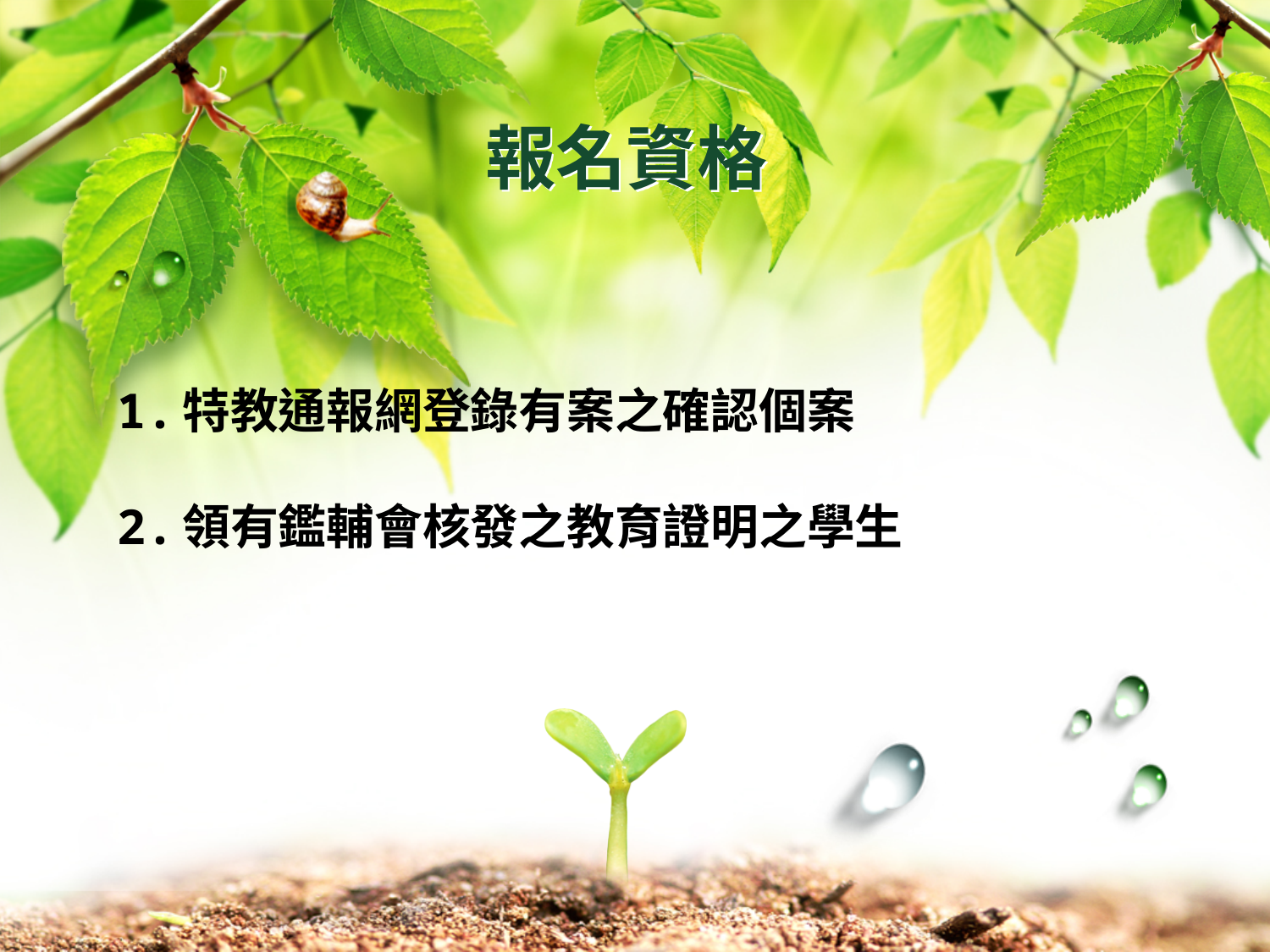

報名資格
1.特教通報網登錄有案之確認個案
2.領有鑑輔會核發之教育證明之學生